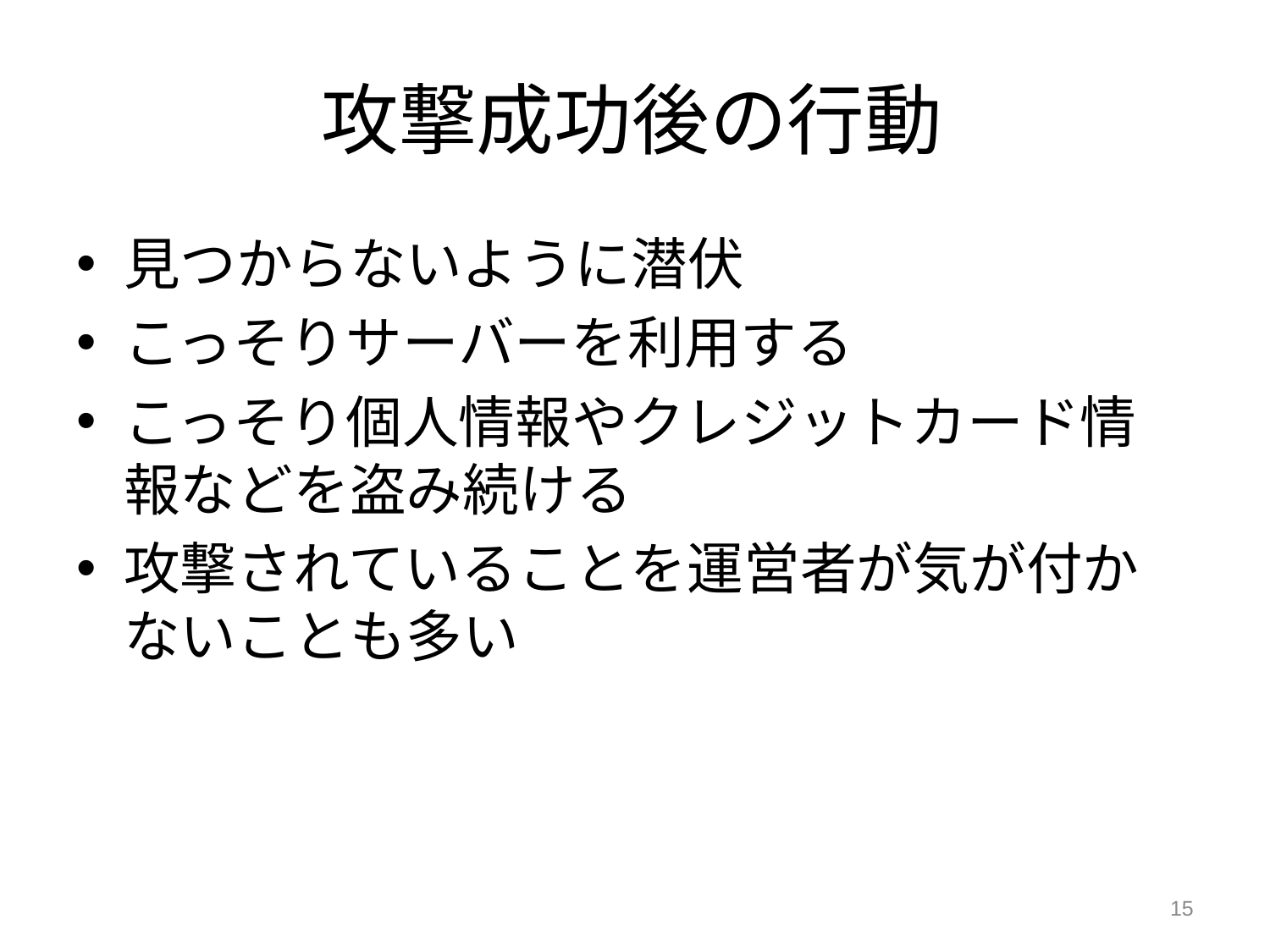

# 攻撃成功後の行動
見つからないように潜伏
こっそりサーバーを利用する
こっそり個人情報やクレジットカード情報などを盗み続ける
攻撃されていることを運営者が気が付かないことも多い
15